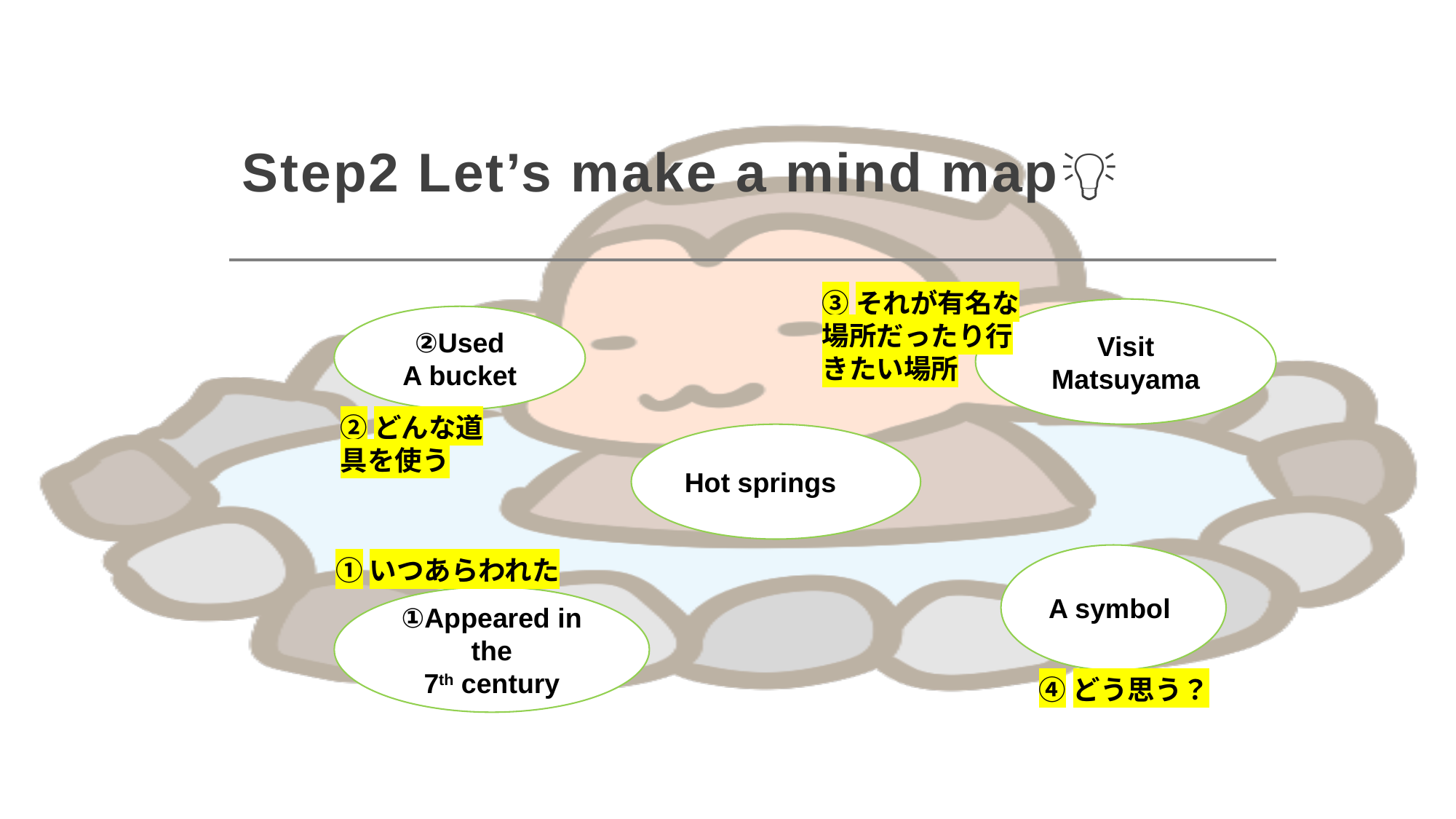

# Step2 Let’s make a mind map💡

③それが有名な場所だったり行きたい場所
Visit Matsuyama
②Used
A bucket
②どんな道具を使う
Hot springs
A symbol
①いつあらわれた
①Appeared in the
7th century
④どう思う？